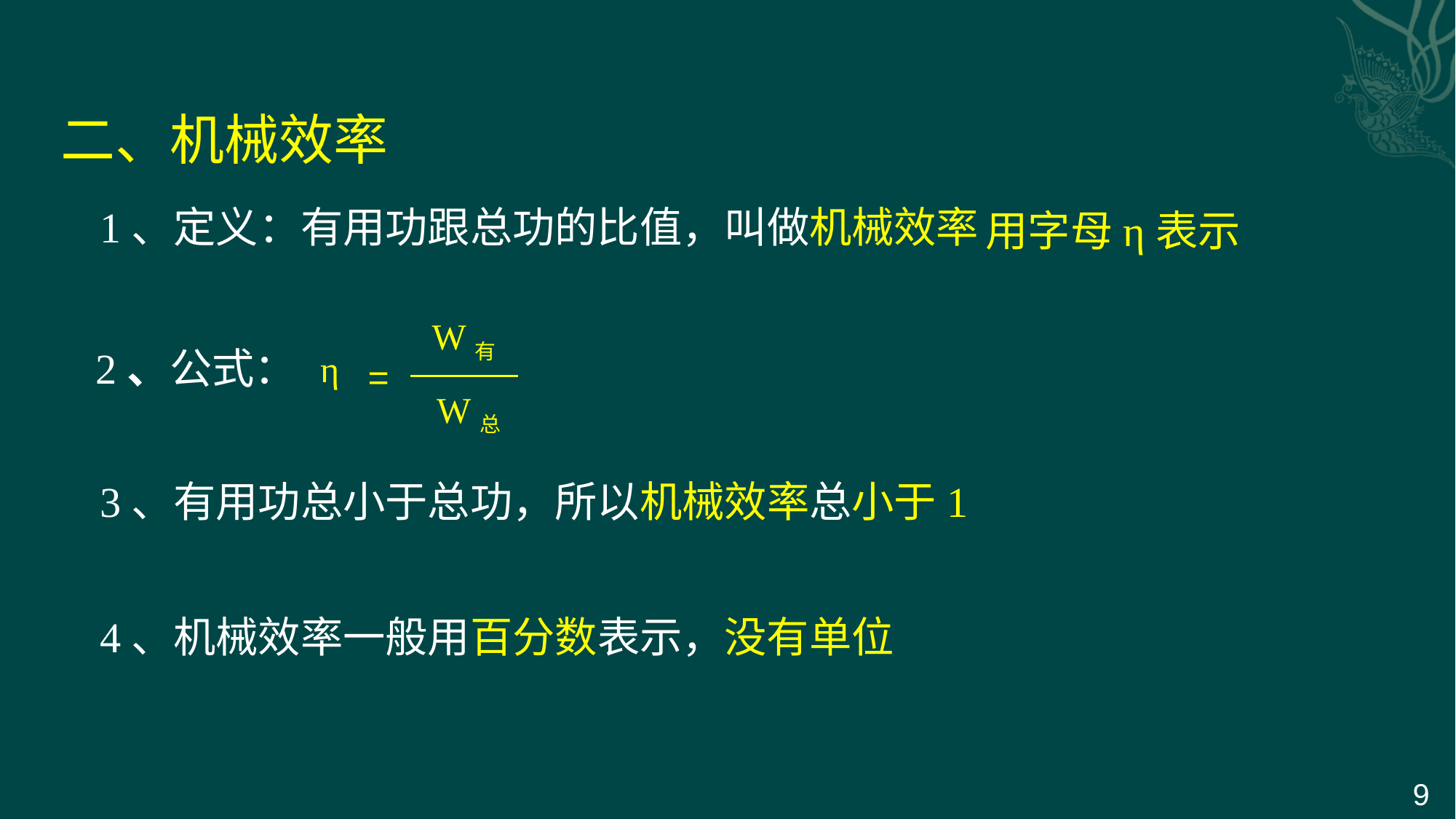

二、机械效率
用字母η表示
1、定义：有用功跟总功的比值，叫做机械效率
W有
η
2、公式：
=
W总
3、有用功总小于总功，所以机械效率总小于1
4、机械效率一般用百分数表示，没有单位
9